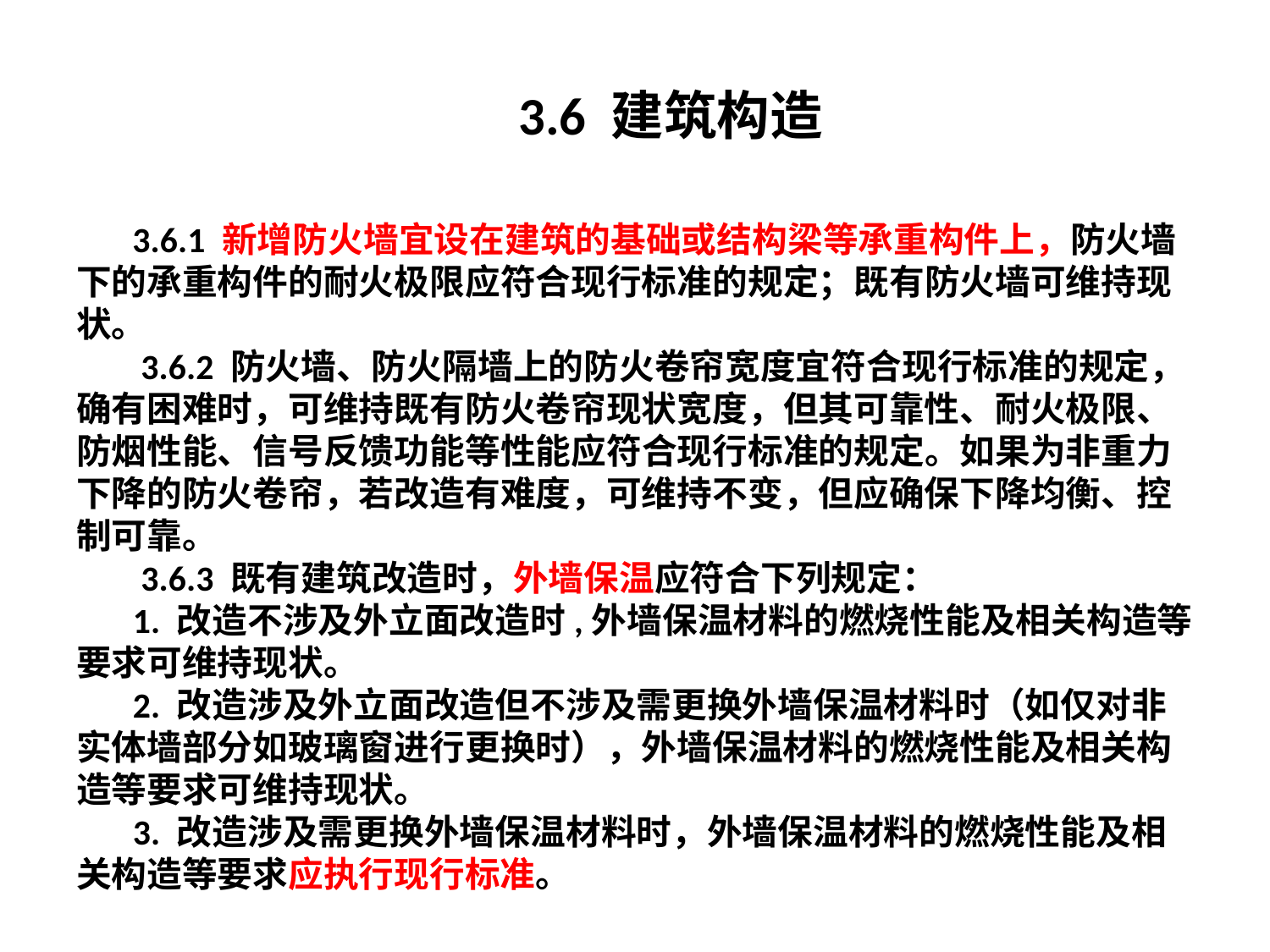

# 3.6 建筑构造
       3.6.1 新增防火墙宜设在建筑的基础或结构梁等承重构件上，防火墙下的承重构件的耐火极限应符合现行标准的规定；既有防火墙可维持现状。
       3.6.2 防火墙、防火隔墙上的防火卷帘宽度宜符合现行标准的规定，确有困难时，可维持既有防火卷帘现状宽度，但其可靠性、耐火极限、防烟性能、信号反馈功能等性能应符合现行标准的规定。如果为非重力下降的防火卷帘，若改造有难度，可维持不变，但应确保下降均衡、控制可靠。
       3.6.3 既有建筑改造时，外墙保温应符合下列规定：
      1. 改造不涉及外立面改造时,外墙保温材料的燃烧性能及相关构造等要求可维持现状。
      2. 改造涉及外立面改造但不涉及需更换外墙保温材料时（如仅对非实体墙部分如玻璃窗进行更换时），外墙保温材料的燃烧性能及相关构造等要求可维持现状。
      3. 改造涉及需更换外墙保温材料时，外墙保温材料的燃烧性能及相关构造等要求应执行现行标准。